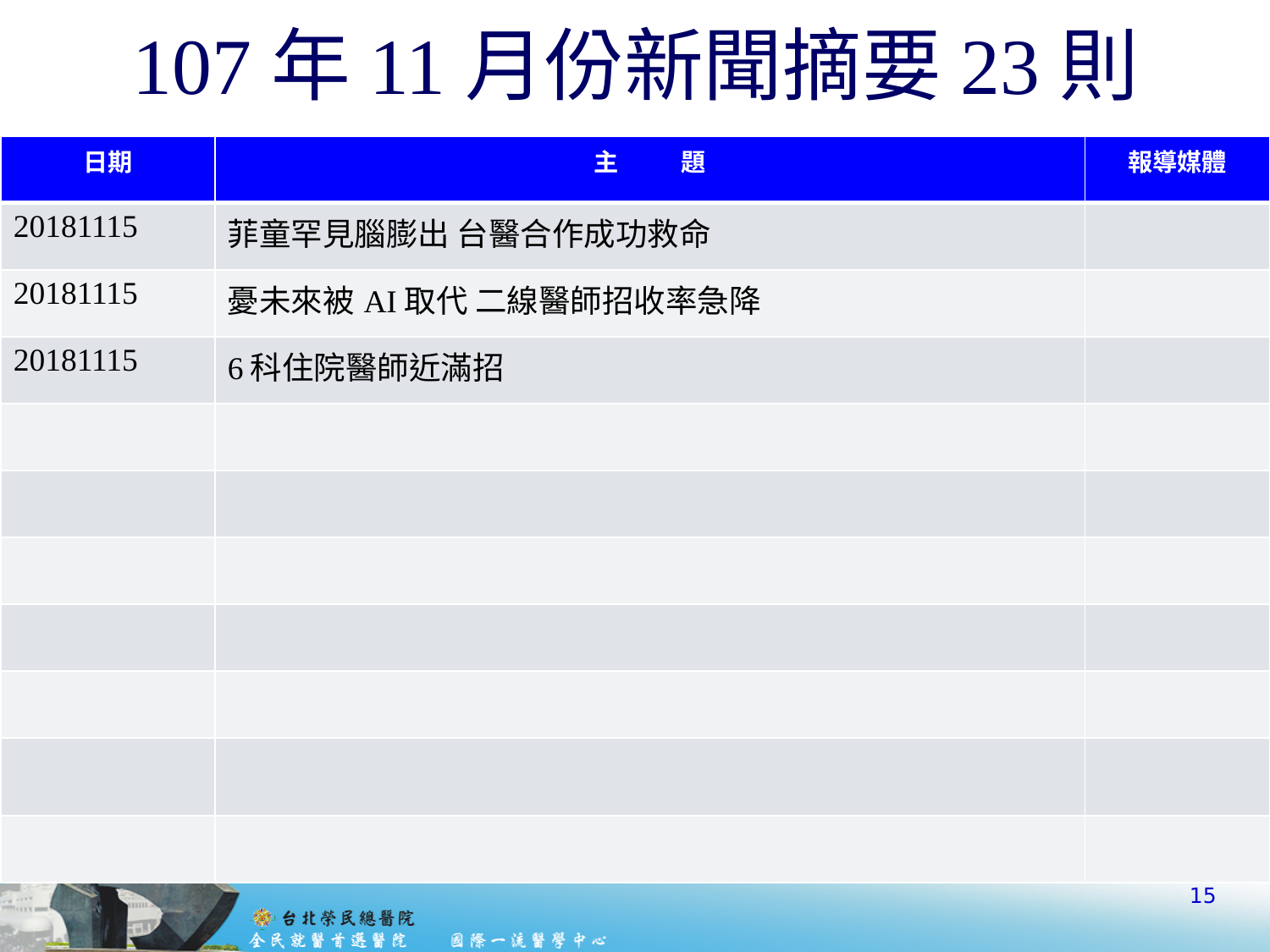

# 107年11月份新聞摘要23則
| 日期 | 主 題 | 報導媒體 |
| --- | --- | --- |
| 20181115 | 菲童罕見腦膨出 台醫合作成功救命 |  |
| 20181115 | 憂未來被AI取代 二線醫師招收率急降 |  |
| 20181115 | 6科住院醫師近滿招 |  |
|  |  |  |
|  |  |  |
|  |  |  |
|  |  |  |
|  |  |  |
|  |  |  |
|  |  |  |
15